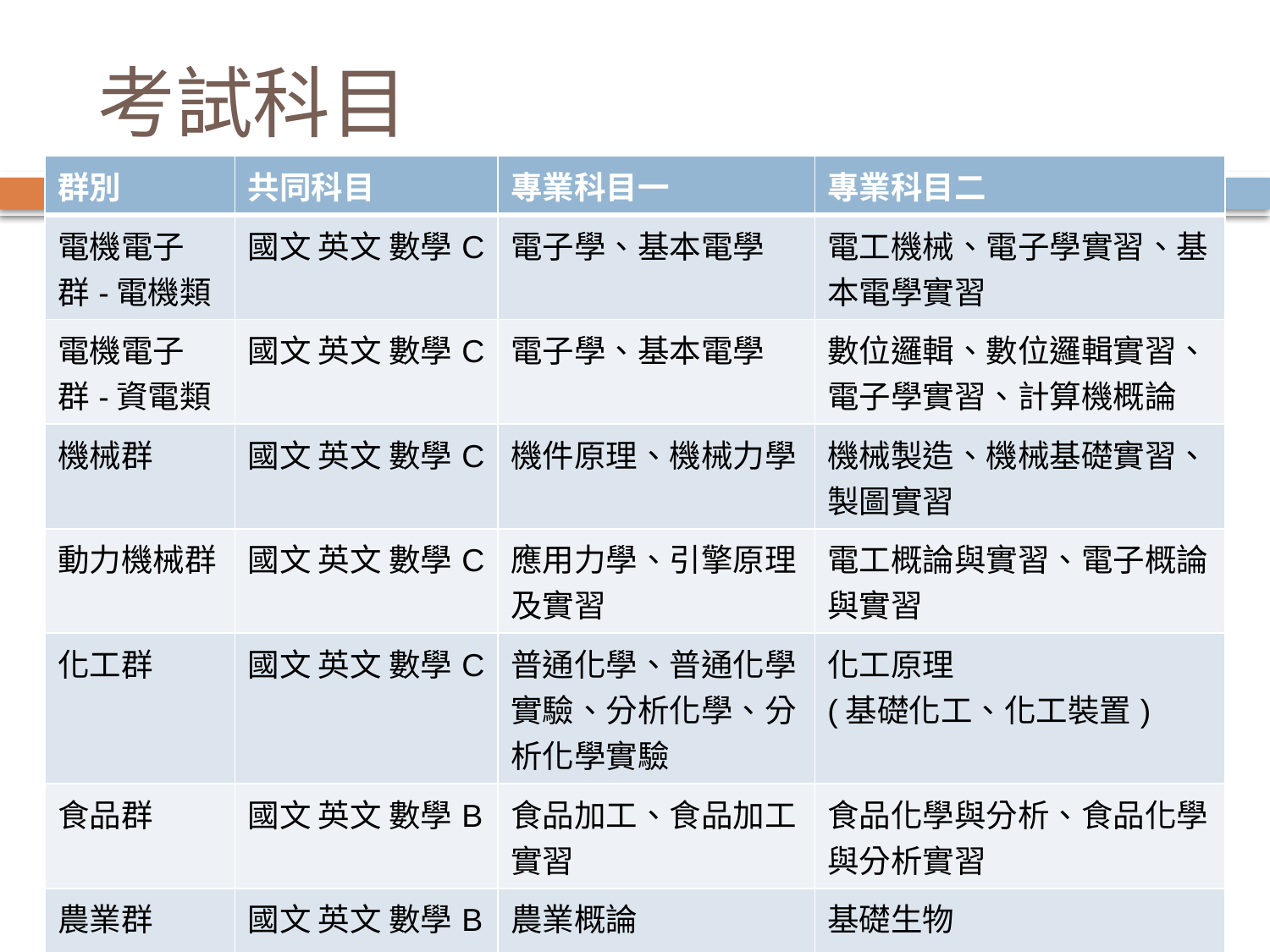

# 考試科目
| 群別 | 共同科目 | 專業科目一 | 專業科目二 |
| --- | --- | --- | --- |
| 電機電子群-電機類 | 國文 英文 數學C | 電子學、基本電學 | 電工機械、電子學實習、基本電學實習 |
| 電機電子群-資電類 | 國文 英文 數學C | 電子學、基本電學 | 數位邏輯、數位邏輯實習、電子學實習、計算機概論 |
| 機械群 | 國文 英文 數學C | 機件原理、機械力學 | 機械製造、機械基礎實習、製圖實習 |
| 動力機械群 | 國文 英文 數學C | 應用力學、引擎原理及實習 | 電工概論與實習、電子概論與實習 |
| 化工群 | 國文 英文 數學C | 普通化學、普通化學實驗、分析化學、分析化學實驗 | 化工原理 (基礎化工、化工裝置) |
| 食品群 | 國文 英文 數學B | 食品加工、食品加工實習 | 食品化學與分析、食品化學與分析實習 |
| 農業群 | 國文 英文 數學B | 農業概論 | 基礎生物 |